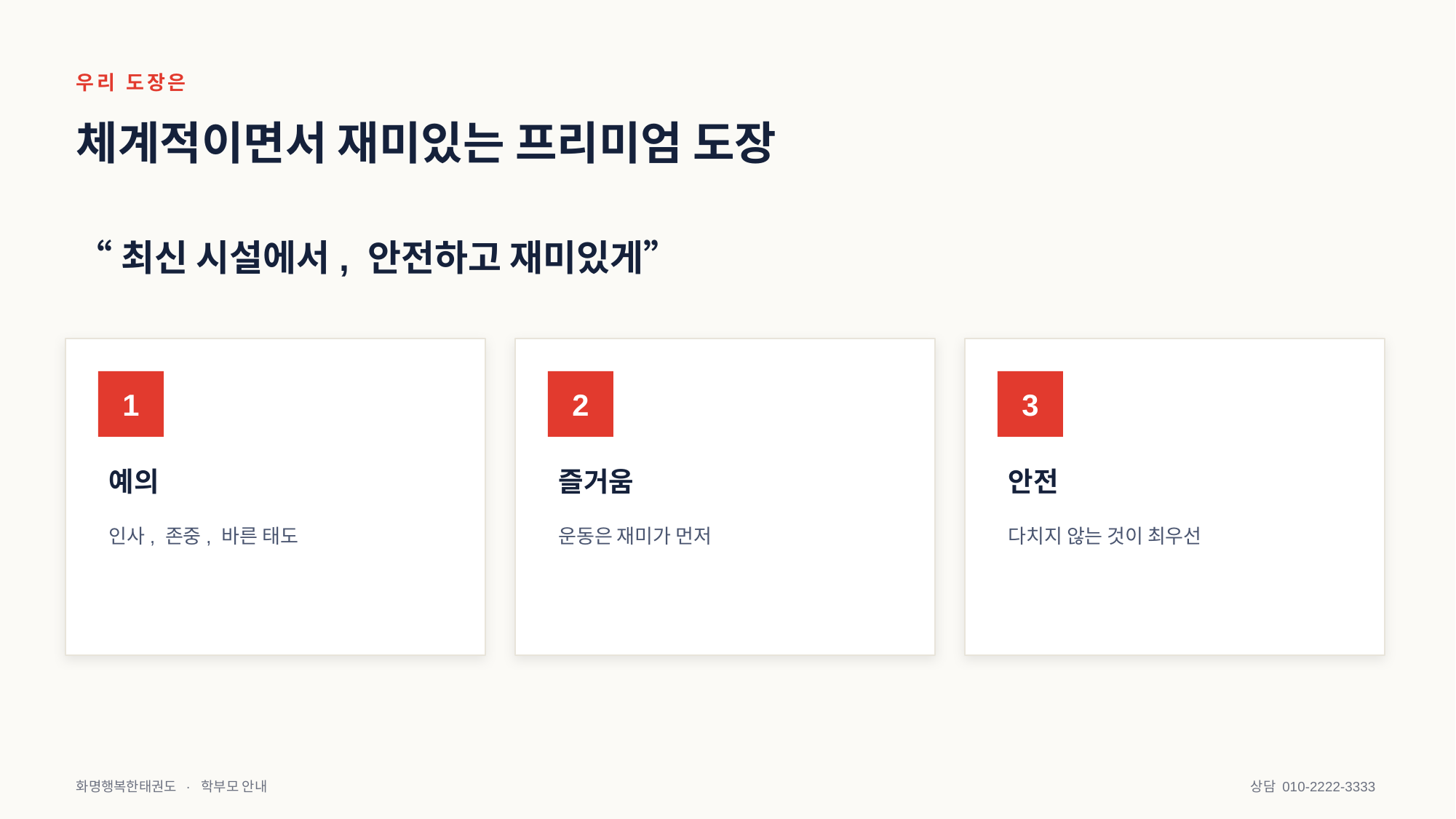

우리 도장은
체계적이면서 재미있는 프리미엄 도장
“최신 시설에서, 안전하고 재미있게”

1
2
3
예의
즐거움
안전
인사, 존중, 바른 태도
운동은 재미가 먼저
다치지 않는 것이 최우선
화명행복한태권도  ·  학부모 안내
상담 010-2222-3333